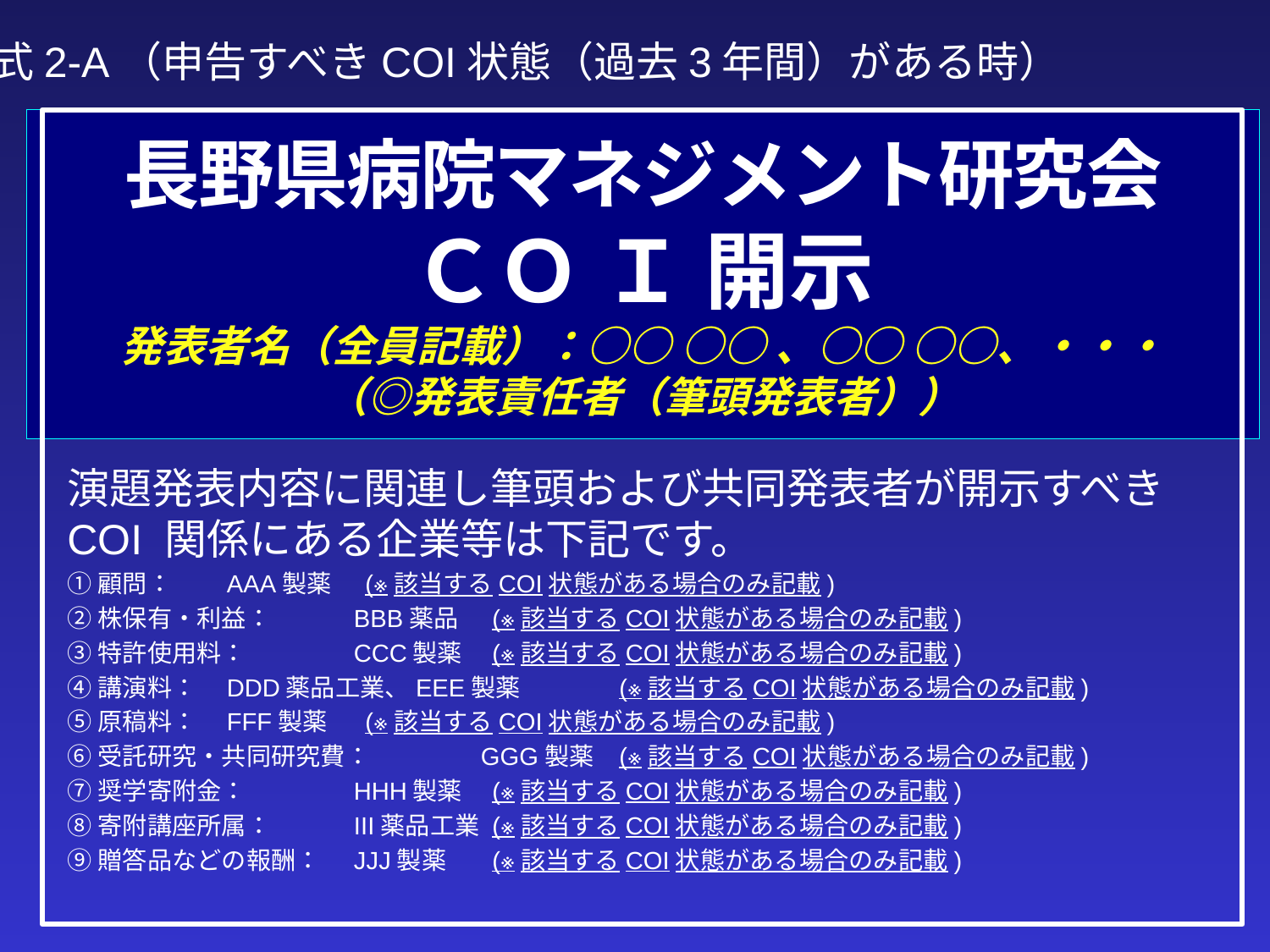

様式2-A（申告すべきCOI状態（過去3年間）がある時）
# 長野県病院マネジメント研究会 ＣＯ Ｉ 開示 発表者名（全員記載）：○○ ○○ 、○○ ○○、・・・ （◎発表責任者（筆頭発表者））

演題発表内容に関連し筆頭および共同発表者が開示すべき COI 関係にある企業等は下記です。
①顧問：	AAA製薬	 (※該当するCOI状態がある場合のみ記載)
②株保有・利益：	BBB薬品	 (※該当するCOI状態がある場合のみ記載)
③特許使用料：	CCC製薬	 (※該当するCOI状態がある場合のみ記載)
④講演料：	DDD薬品工業、EEE製薬	 (※該当するCOI状態がある場合のみ記載)
⑤原稿料：	FFF製薬	 (※該当するCOI状態がある場合のみ記載)
⑥受託研究・共同研究費：	GGG製薬	 (※該当するCOI状態がある場合のみ記載)
⑦奨学寄附金：	HHH製薬	 (※該当するCOI状態がある場合のみ記載)
⑧寄附講座所属：	III薬品工業	 (※該当するCOI状態がある場合のみ記載)
⑨贈答品などの報酬：	JJJ製薬	 (※該当するCOI状態がある場合のみ記載)